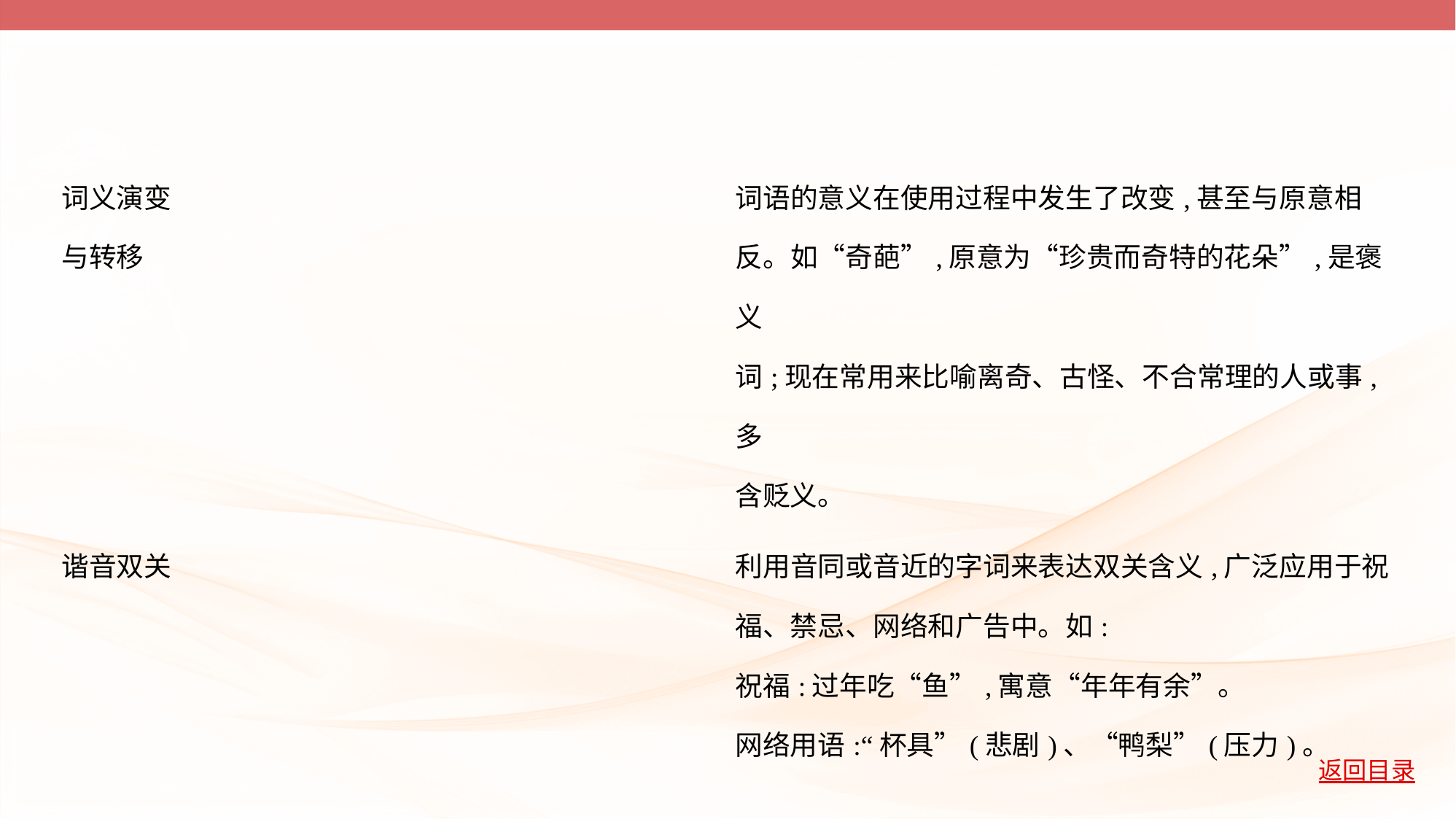

| 词义演变 与转移 | 词语的意义在使用过程中发生了改变,甚至与原意相 反。如“奇葩”,原意为“珍贵而奇特的花朵”,是褒义 词;现在常用来比喻离奇、古怪、不合常理的人或事,多 含贬义。 |
| --- | --- |
| 谐音双关 | 利用音同或音近的字词来表达双关含义,广泛应用于祝 福、禁忌、网络和广告中。如: 祝福:过年吃“鱼”,寓意“年年有余”。 网络用语:“杯具”(悲剧)、“鸭梨”(压力)。 |